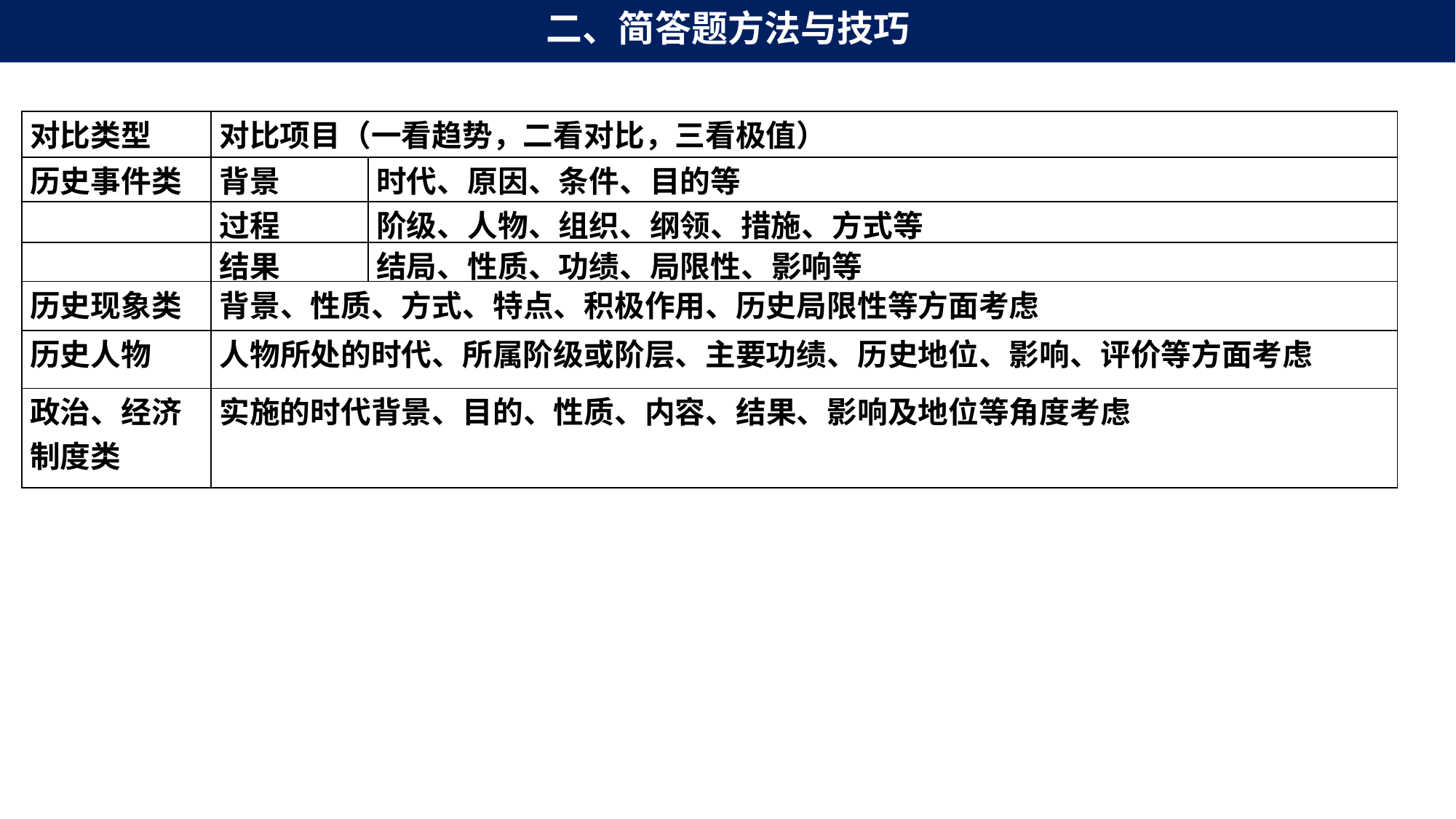

二、简答题方法与技巧
| 对比类型 | 对比项目（一看趋势，二看对比，三看极值） |  |
| --- | --- | --- |
| 历史事件类 | 背景 | 时代、原因、条件、目的等 |
|  | 过程 | 阶级、人物、组织、纲领、措施、方式等 |
|  | 结果 | 结局、性质、功绩、局限性、影响等 |
| 历史现象类 | 背景、性质、方式、特点、积极作用、历史局限性等方面考虑 |  |
| 历史人物 | 人物所处的时代、所属阶级或阶层、主要功绩、历史地位、影响、评价等方面考虑 |  |
| 政治、经济制度类 | 实施的时代背景、目的、性质、内容、结果、影响及地位等角度考虑 |  |